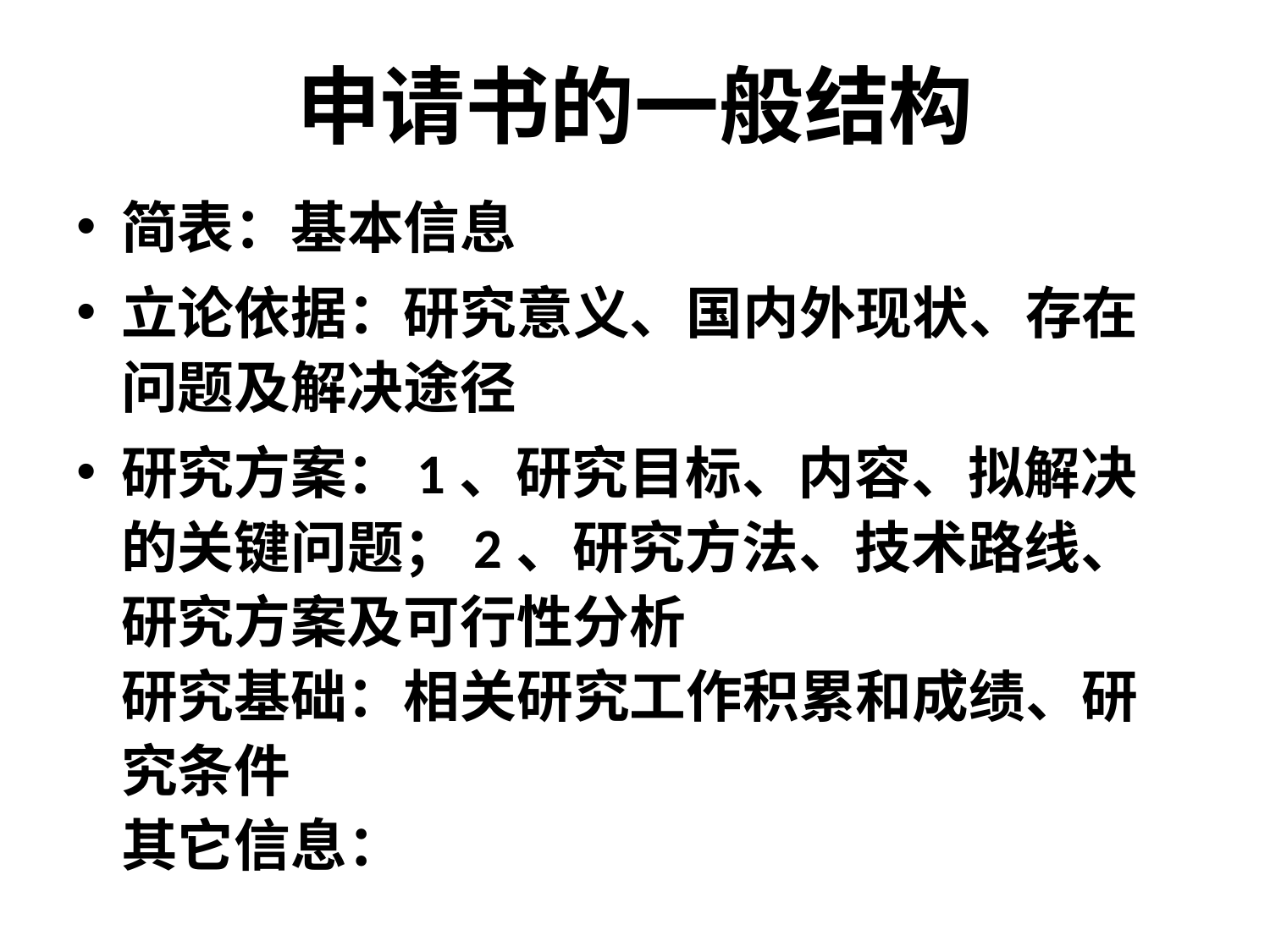

# 申请书的一般结构
简表：基本信息
立论依据：研究意义、国内外现状、存在问题及解决途径
研究方案：1、研究目标、内容、拟解决的关键问题；2、研究方法、技术路线、研究方案及可行性分析
研究基础：相关研究工作积累和成绩、研究条件
其它信息：